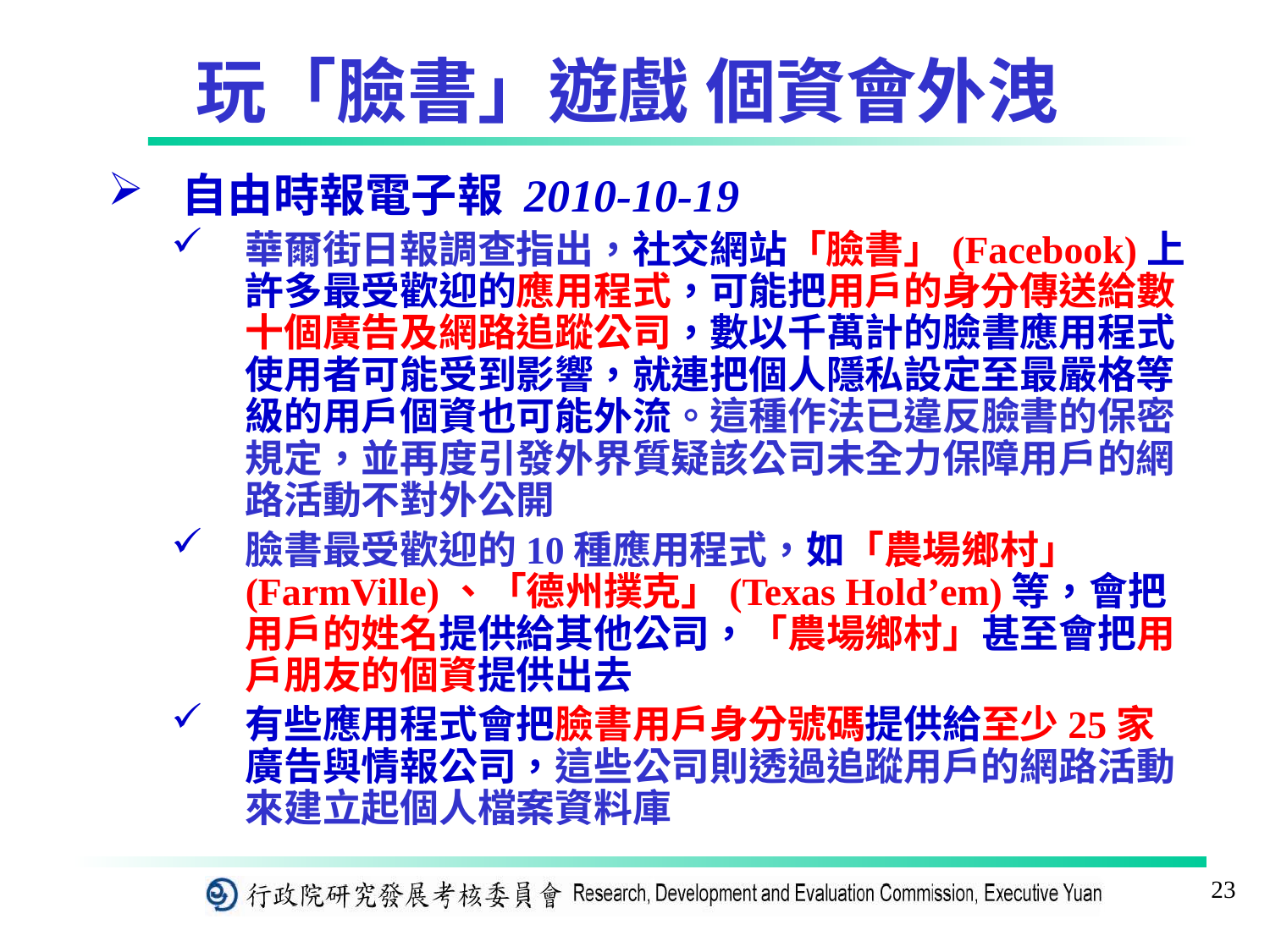

# 玩「臉書」遊戲 個資會外洩
自由時報電子報 2010-10-19
華爾街日報調查指出，社交網站「臉書」(Facebook)上許多最受歡迎的應用程式，可能把用戶的身分傳送給數十個廣告及網路追蹤公司，數以千萬計的臉書應用程式使用者可能受到影響，就連把個人隱私設定至最嚴格等級的用戶個資也可能外流。這種作法已違反臉書的保密規定，並再度引發外界質疑該公司未全力保障用戶的網路活動不對外公開
臉書最受歡迎的10種應用程式，如「農場鄉村」(FarmVille)、「德州撲克」(Texas Hold’em)等，會把用戶的姓名提供給其他公司，「農場鄉村」甚至會把用戶朋友的個資提供出去
有些應用程式會把臉書用戶身分號碼提供給至少25家廣告與情報公司，這些公司則透過追蹤用戶的網路活動來建立起個人檔案資料庫
23